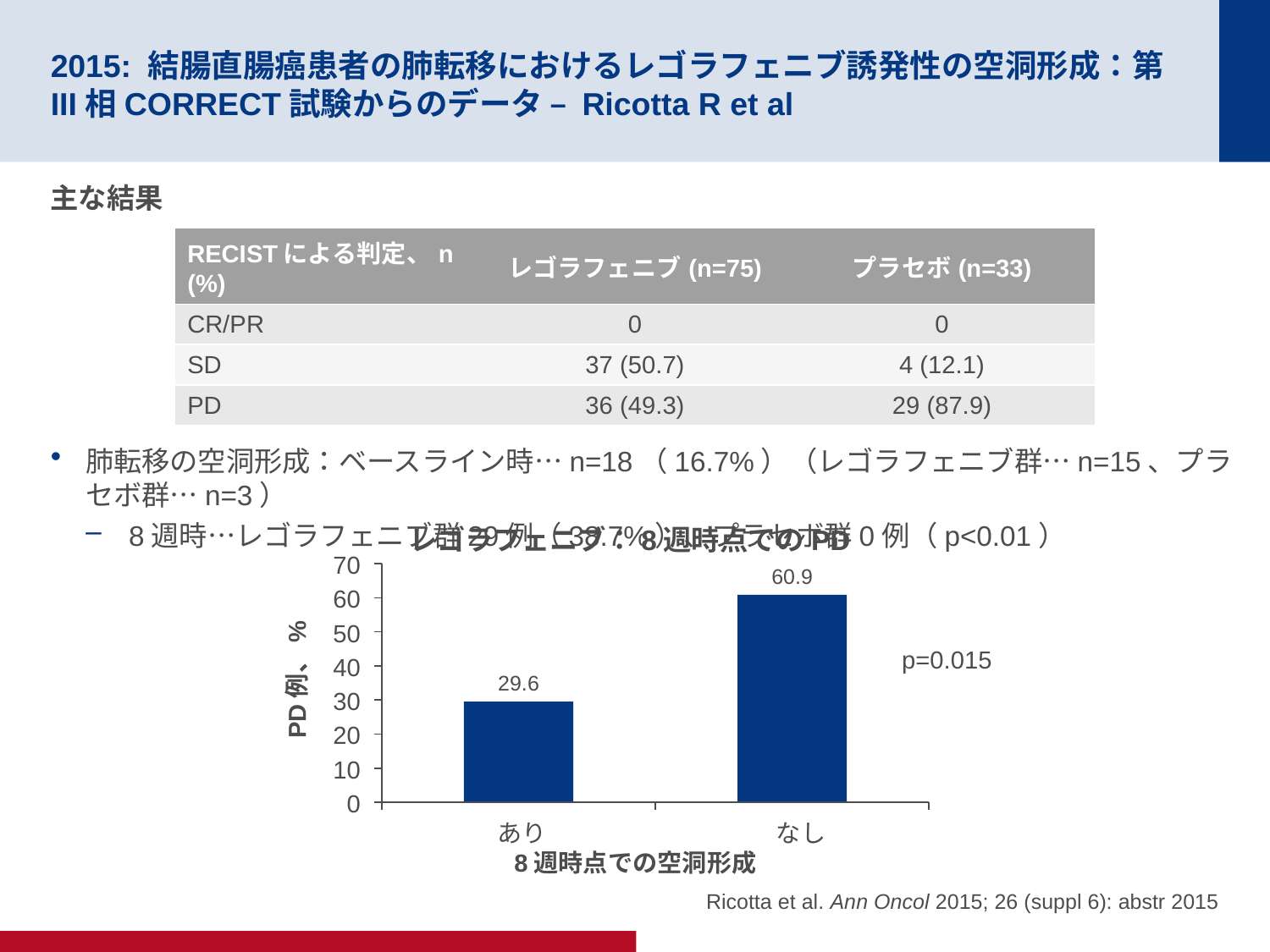

# 2015: 結腸直腸癌患者の肺転移におけるレゴラフェニブ誘発性の空洞形成：第III相CORRECT試験からのデータ – Ricotta R et al
主な結果

肺転移の空洞形成：ベースライン時…n=18（16.7%）（レゴラフェニブ群…n=15、プラセボ群…n=3）
8週時…レゴラフェニブ群29例（38.7%）、プラセボ群0例（p<0.01）

| RECISTによる判定、n (%) | レゴラフェニブ(n=75) | プラセボ(n=33) |
| --- | --- | --- |
| CR/PR | 0 | 0 |
| SD | 37 (50.7) | 4 (12.1) |
| PD | 36 (49.3) | 29 (87.9) |
レゴラフェニブ：8週時点でのPD
70
60
50
40
30
20
10
0
60.9

p=0.015
PD例、%

29.6

あり
なし
Ricotta et al. Ann Oncol 2015; 26 (suppl 6): abstr 2015
8週時点での空洞形成